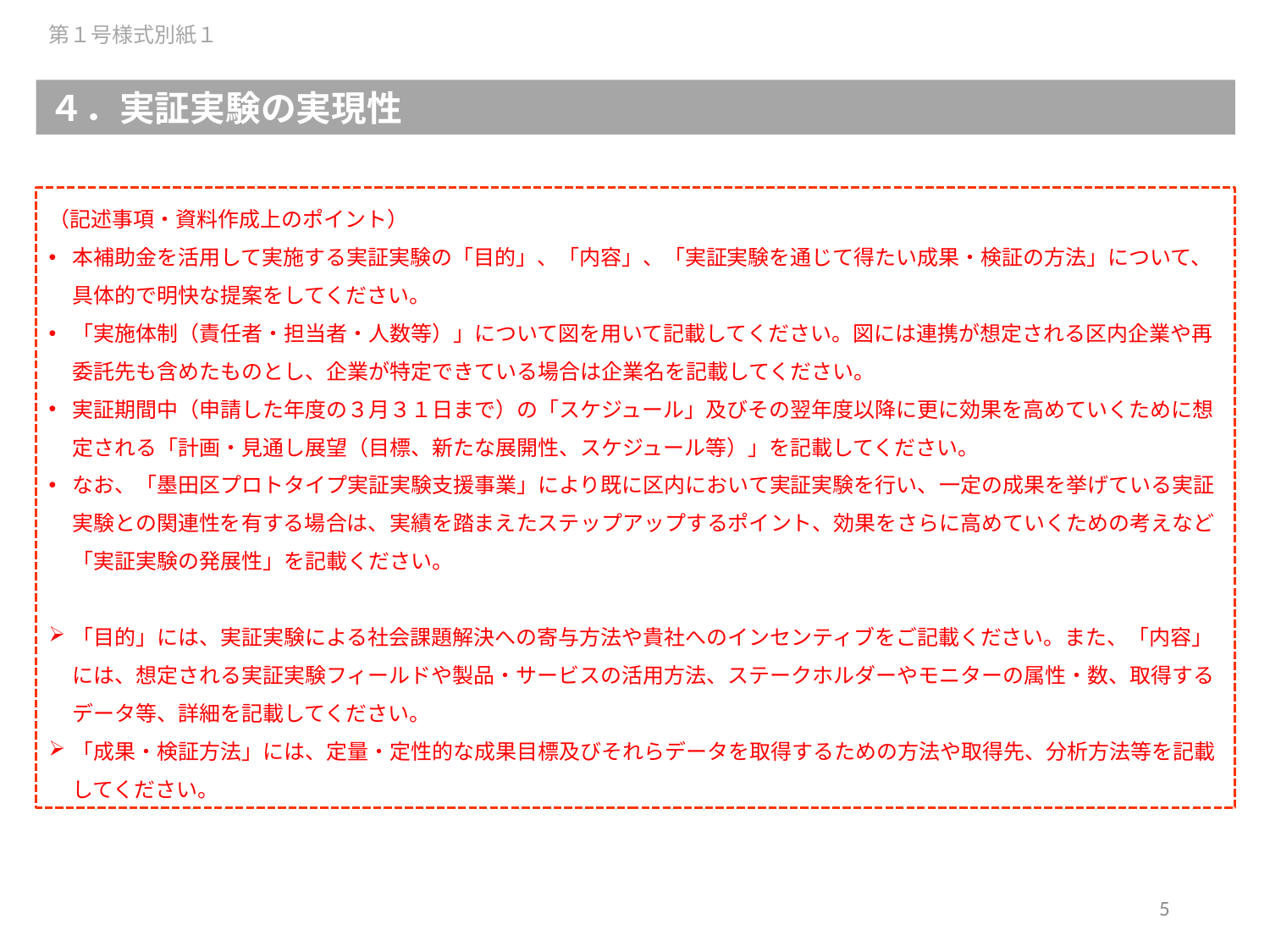

第１号様式別紙１
４．実証実験の実現性
（記述事項・資料作成上のポイント）
本補助金を活用して実施する実証実験の「目的」、「内容」、「実証実験を通じて得たい成果・検証の方法」について、具体的で明快な提案をしてください。
「実施体制（責任者・担当者・人数等）」について図を用いて記載してください。図には連携が想定される区内企業や再委託先も含めたものとし、企業が特定できている場合は企業名を記載してください。
実証期間中（申請した年度の３月３１日まで）の「スケジュール」及びその翌年度以降に更に効果を高めていくために想定される「計画・見通し展望（目標、新たな展開性、スケジュール等）」を記載してください。
なお、「墨田区プロトタイプ実証実験支援事業」により既に区内において実証実験を行い、一定の成果を挙げている実証実験との関連性を有する場合は、実績を踏まえたステップアップするポイント、効果をさらに高めていくための考えなど「実証実験の発展性」を記載ください。

「目的」には、実証実験による社会課題解決への寄与方法や貴社へのインセンティブをご記載ください。また、「内容」には、想定される実証実験フィールドや製品・サービスの活用方法、ステークホルダーやモニターの属性・数、取得するデータ等、詳細を記載してください。
「成果・検証方法」には、定量・定性的な成果目標及びそれらデータを取得するための方法や取得先、分析方法等を記載してください。
5